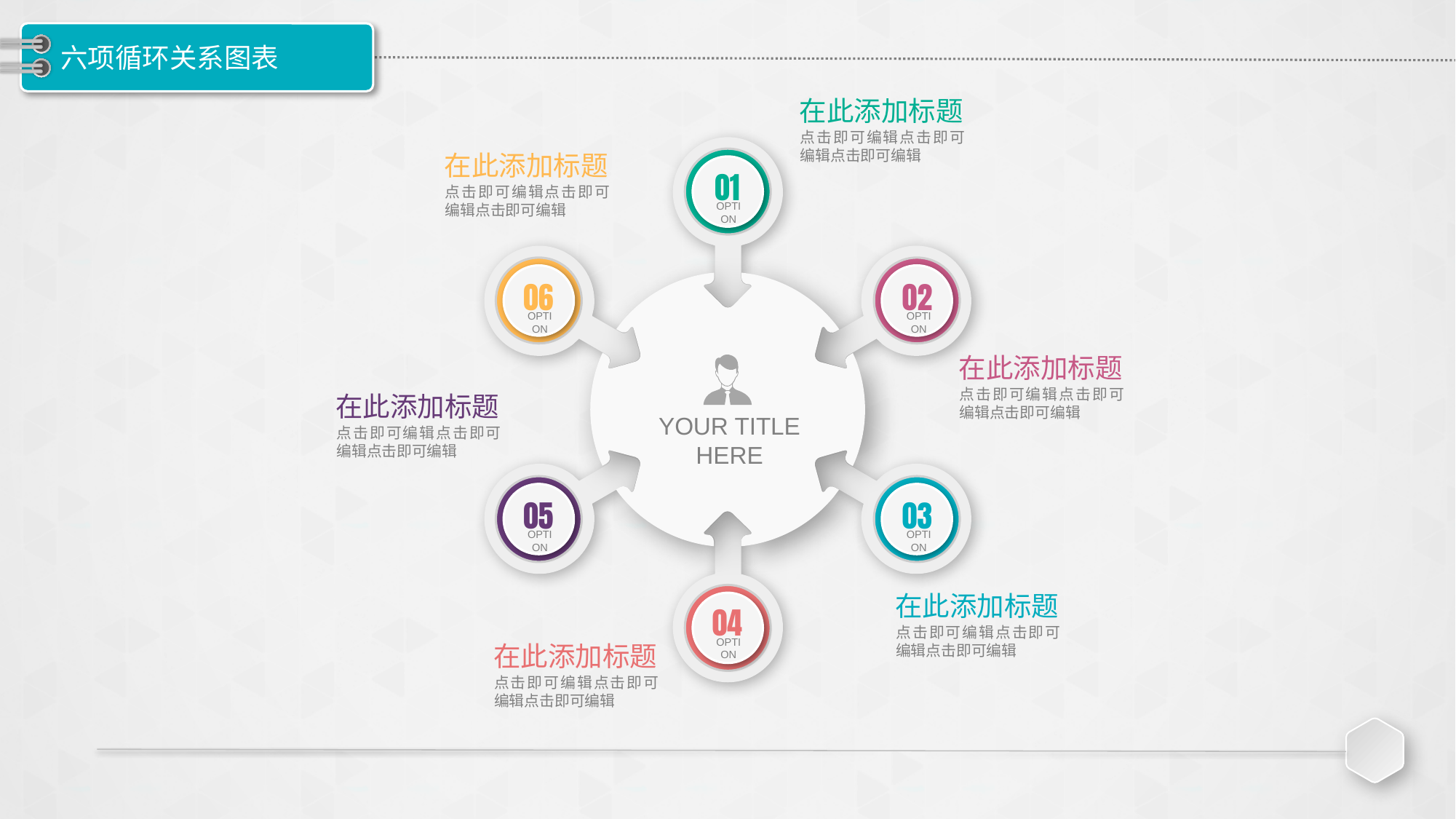

# 六项循环关系图表
在此添加标题
点击即可编辑点击即可编辑点击即可编辑

在此添加标题
点击即可编辑点击即可编辑点击即可编辑
01
OPTION
06
OPTION
02
OPTION
在此添加标题
点击即可编辑点击即可编辑点击即可编辑

在此添加标题
点击即可编辑点击即可编辑点击即可编辑
YOUR TITLE HERE
05
OPTION
03
OPTION
在此添加标题
点击即可编辑点击即可编辑点击即可编辑
04
OPTION
在此添加标题
点击即可编辑点击即可编辑点击即可编辑
39